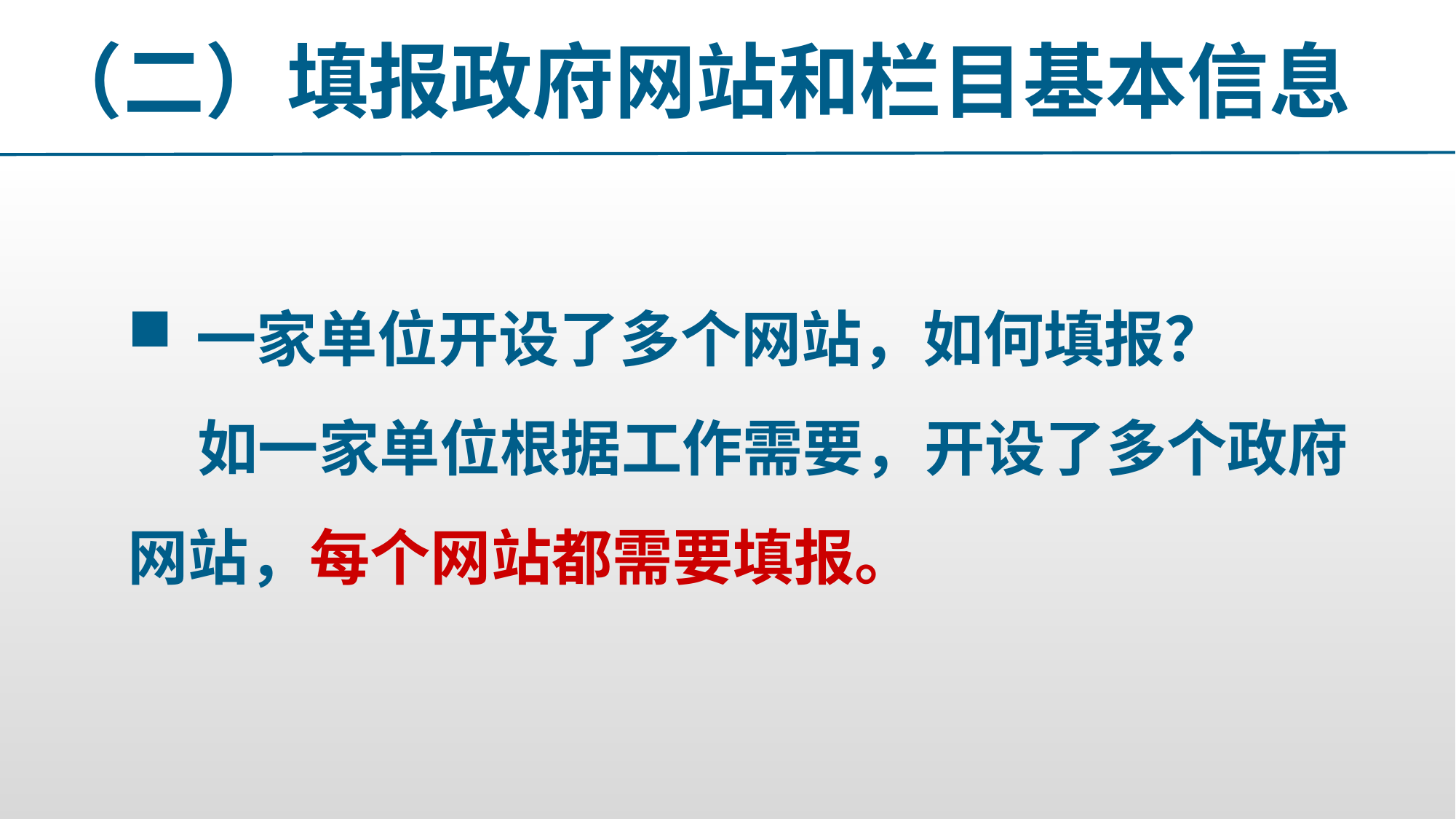

（二）填报政府网站和栏目基本信息

一家单位开设了多个网站，如何填报？
    如一家单位根据工作需要，开设了多个政府网站，每个网站都需要填报。